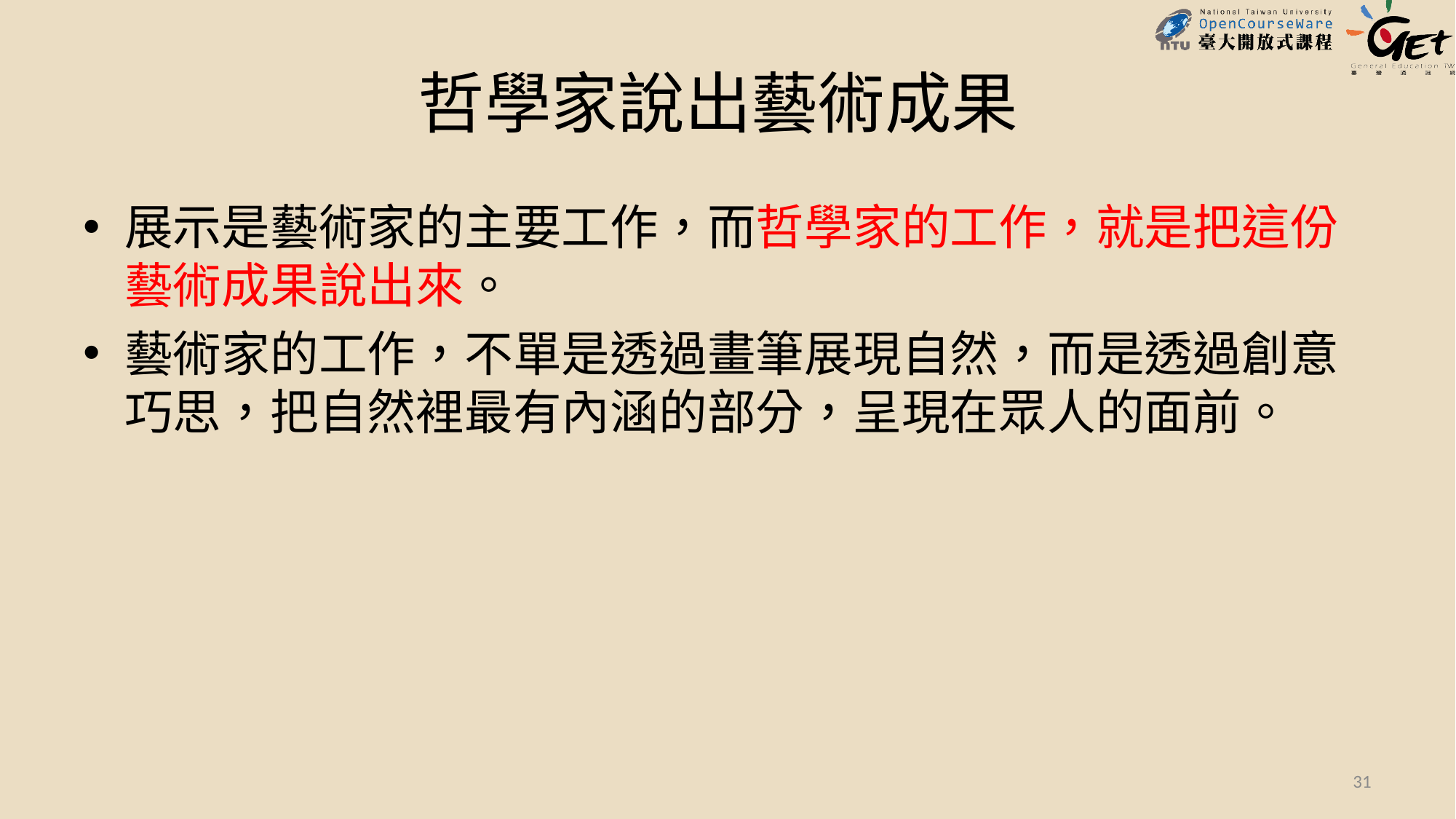

# 哲學家說出藝術成果
展示是藝術家的主要工作，而哲學家的工作，就是把這份藝術成果說出來。
藝術家的工作，不單是透過畫筆展現自然，而是透過創意巧思，把自然裡最有內涵的部分，呈現在眾人的面前。
31